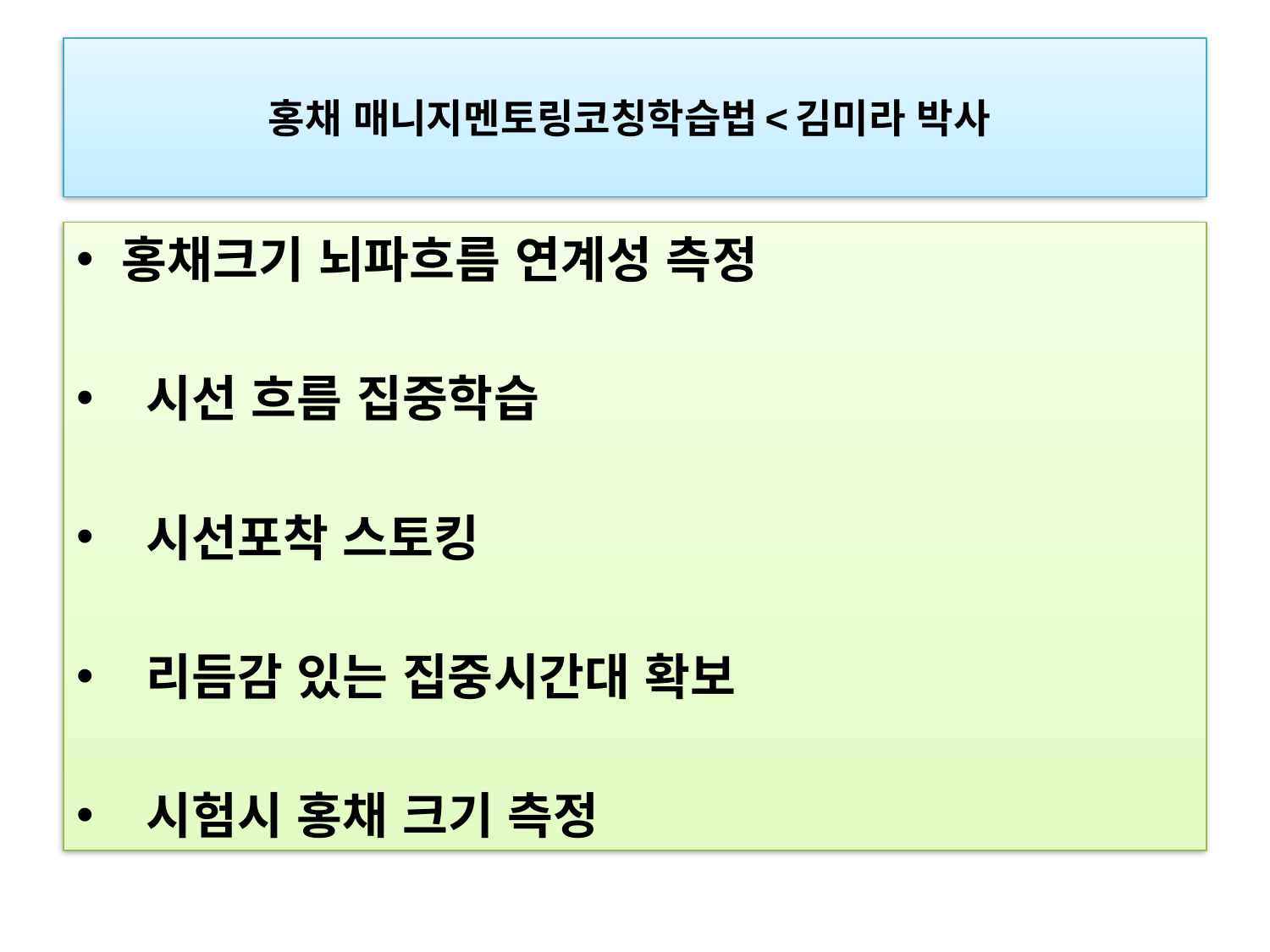

# 홍채 매니지멘토링코칭학습법<김미라 박사
홍채크기 뇌파흐름 연계성 측정

 시선 흐름 집중학습

 시선포착 스토킹

 리듬감 있는 집중시간대 확보

 시험시 홍채 크기 측정